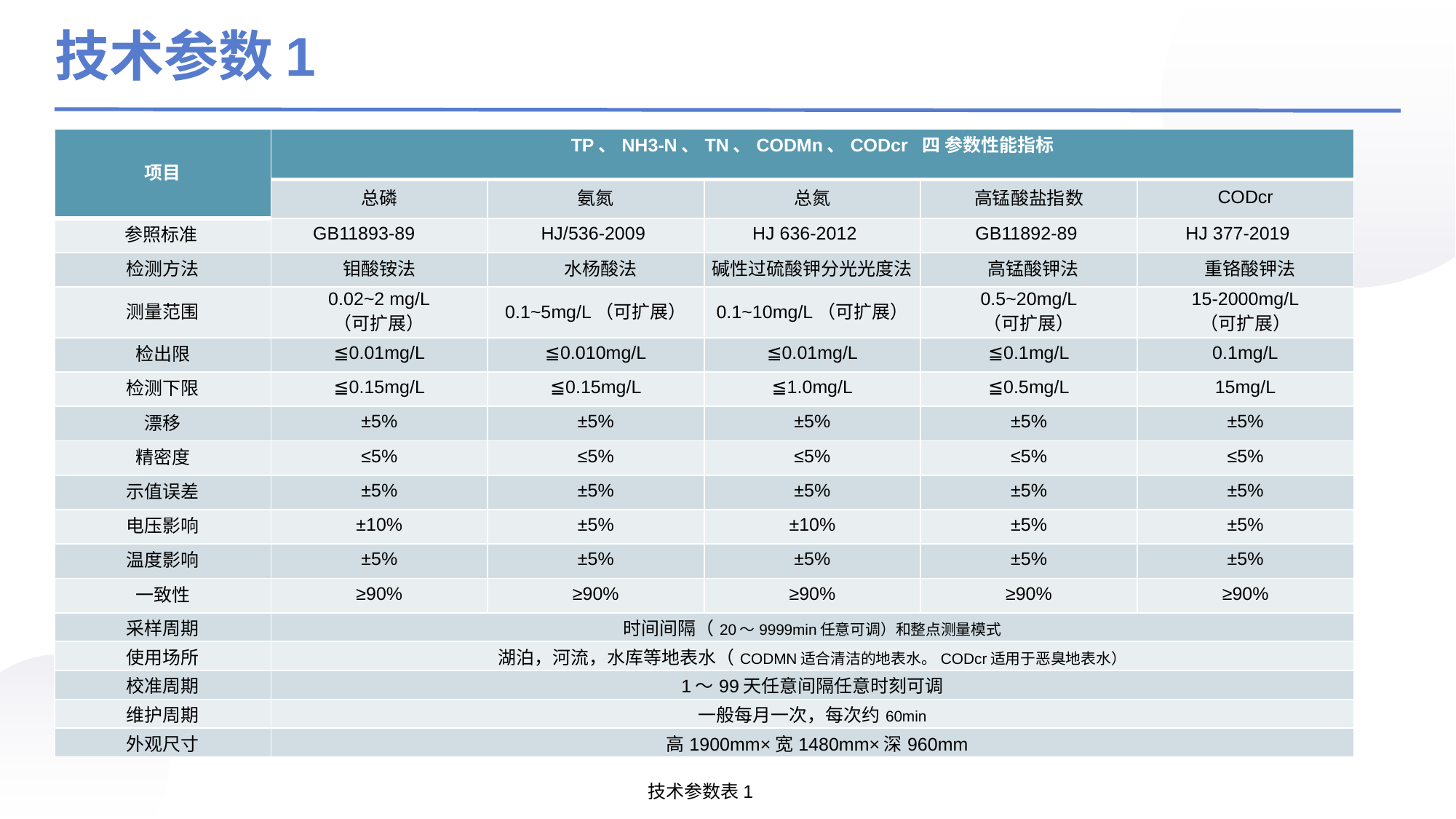

技术参数1

| 项目 | TP、NH3-N、TN、CODMn、CODcr 四 参数性能指标 |  |  |  |  |
| --- | --- | --- | --- | --- | --- |
|  | 总磷 | 氨氮 | 总氮 | 高锰酸盐指数 | CODcr |
| 参照标准 | GB11893-89 | HJ/536-2009 | HJ 636-2012 | GB11892-89 | HJ 377-2019 |
| 检测方法 | 钼酸铵法 | 水杨酸法 | 碱性过硫酸钾分光光度法 | 高锰酸钾法 | 重铬酸钾法 |
| 测量范围 | 0.02~2 mg/L （可扩展） | 0.1~5mg/L（可扩展） | 0.1~10mg/L（可扩展） | 0.5~20mg/L （可扩展） | 15-2000mg/L （可扩展） |
| 检出限 | ≦0.01mg/L | ≦0.010mg/L | ≦0.01mg/L | ≦0.1mg/L | 0.1mg/L |
| 检测下限 | ≦0.15mg/L | ≦0.15mg/L | ≦1.0mg/L | ≦0.5mg/L | 15mg/L |
| 漂移 | ±5% | ±5% | ±5% | ±5% | ±5% |
| 精密度 | ≤5% | ≤5% | ≤5% | ≤5% | ≤5% |
| 示值误差 | ±5% | ±5% | ±5% | ±5% | ±5% |
| 电压影响 | ±10% | ±5% | ±10% | ±5% | ±5% |
| 温度影响 | ±5% | ±5% | ±5% | ±5% | ±5% |
| 一致性 | ≥90% | ≥90% | ≥90% | ≥90% | ≥90% |
| 采样周期 | 时间间隔（20～9999min任意可调）和整点测量模式 |  |  |  |  |
| 使用场所 | 湖泊，河流，水库等地表水（CODMN适合清洁的地表水。CODcr适用于恶臭地表水） |  |  |  |  |
| 校准周期 | 1～99天任意间隔任意时刻可调 |  |  |  |  |
| 维护周期 | 一般每月一次，每次约60min |  |  |  |  |
| 外观尺寸 | 高1900mm×宽1480mm×深960mm |  |  |  |  |

技术参数表1